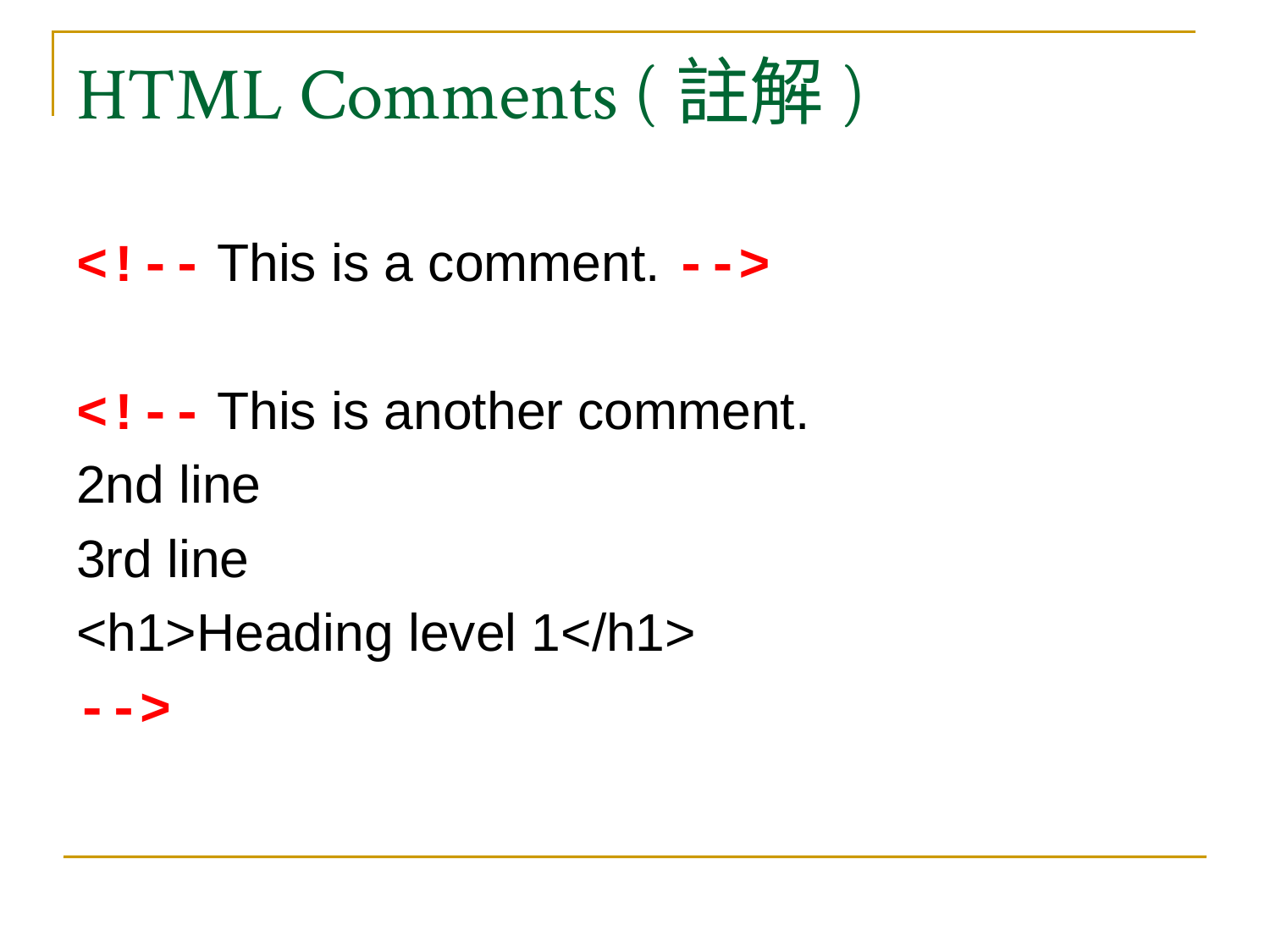

# HTML Comments (註解)
<!-- This is a comment. -->

<!-- This is another comment.
2nd line
3rd line
<h1>Heading level 1</h1>
-->